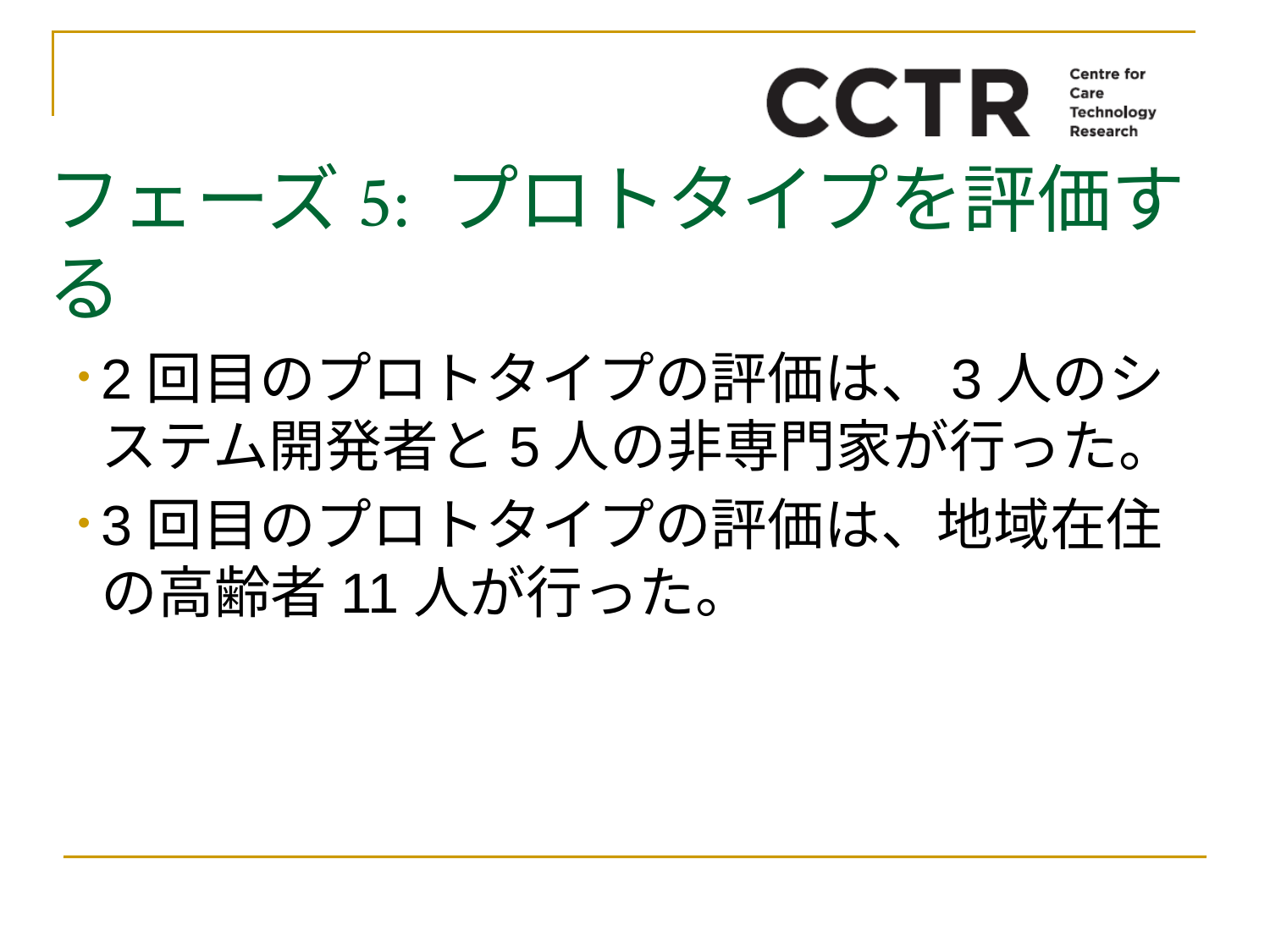

# フェーズ5: プロトタイプを評価する
2回目のプロトタイプの評価は、3人のシステム開発者と5人の非専門家が行った。
3回目のプロトタイプの評価は、地域在住の高齢者11人が行った。